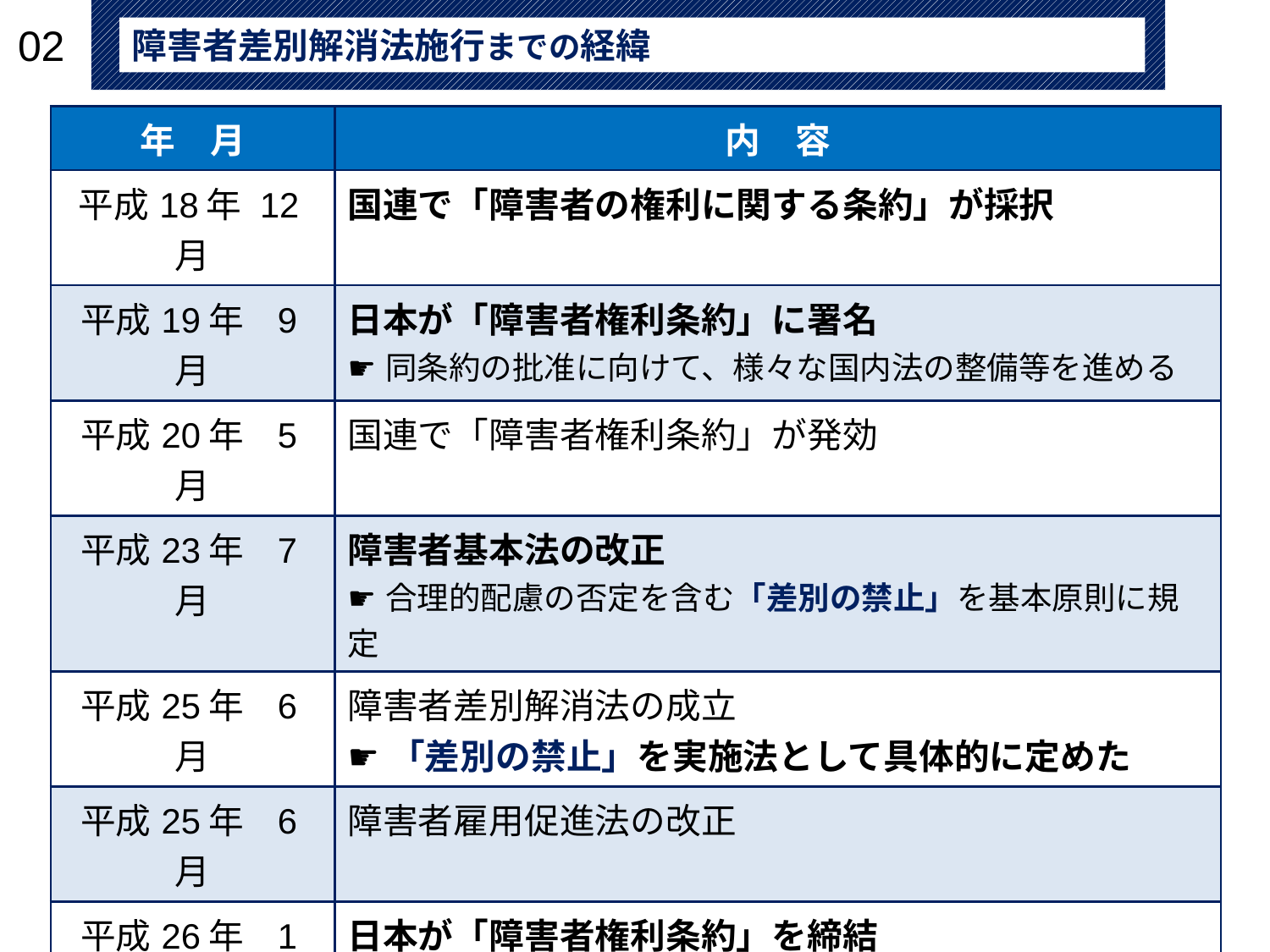

02
障害者差別解消法施行までの経緯
| 年　月 | 内　容 |
| --- | --- |
| 平成18年 12月 | 国連で「障害者の権利に関する条約」が採択 |
| 平成19年 9月 | 日本が「障害者権利条約」に署名 ☛同条約の批准に向けて、様々な国内法の整備等を進める |
| 平成20年 5月 | 国連で「障害者権利条約」が発効 |
| 平成23年 7月 | 障害者基本法の改正 ☛合理的配慮の否定を含む「差別の禁止」を基本原則に規定 |
| 平成25年 6月 | 障害者差別解消法の成立 ☛「差別の禁止」を実施法として具体的に定めた |
| 平成25年 6月 | 障害者雇用促進法の改正 |
| 平成26年 1月 | 日本が「障害者権利条約」を締結 |
| 平成28年 4月 | 障害者差別解消法の施行 |
| 平成30年 10月 | 東京都障害者差別解消条例の施行 |
| 令和 3年　6月 | 障害者差別解消法の一部を改正する法律の公布 ☛民間事業所の合理的配慮の提供の義務化（施行は未） |